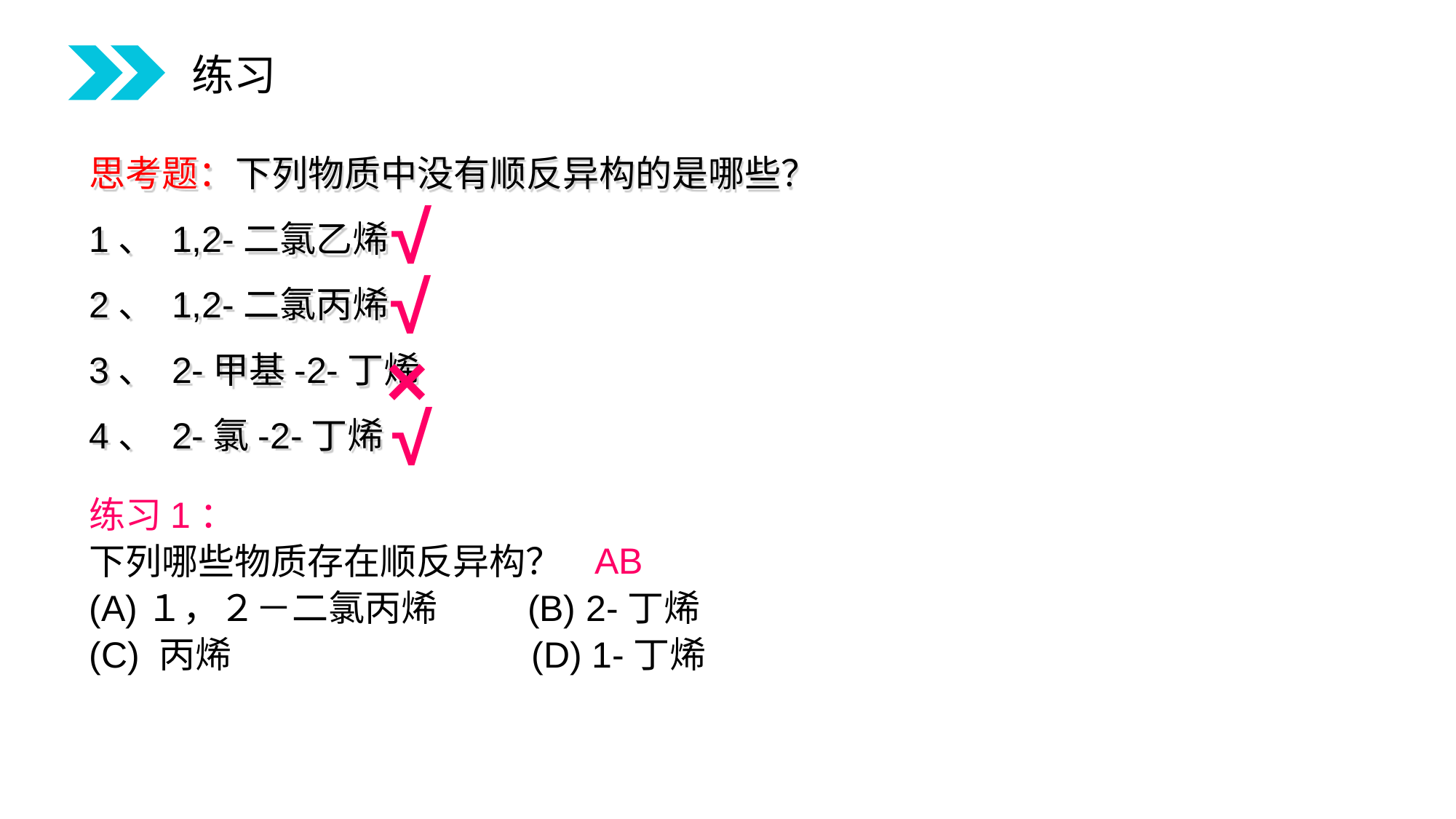

练习
思考题：下列物质中没有顺反异构的是哪些？
1、 1,2-二氯乙烯
2、 1,2-二氯丙烯
3、 2-甲基-2-丁烯
4、 2-氯-2-丁烯
√
√
×
√
练习1：
下列哪些物质存在顺反异构？
(A)１，２－二氯丙烯　　 (B) 2-丁烯
(C) 丙烯　　　　　　　　(D) 1-丁烯
AB